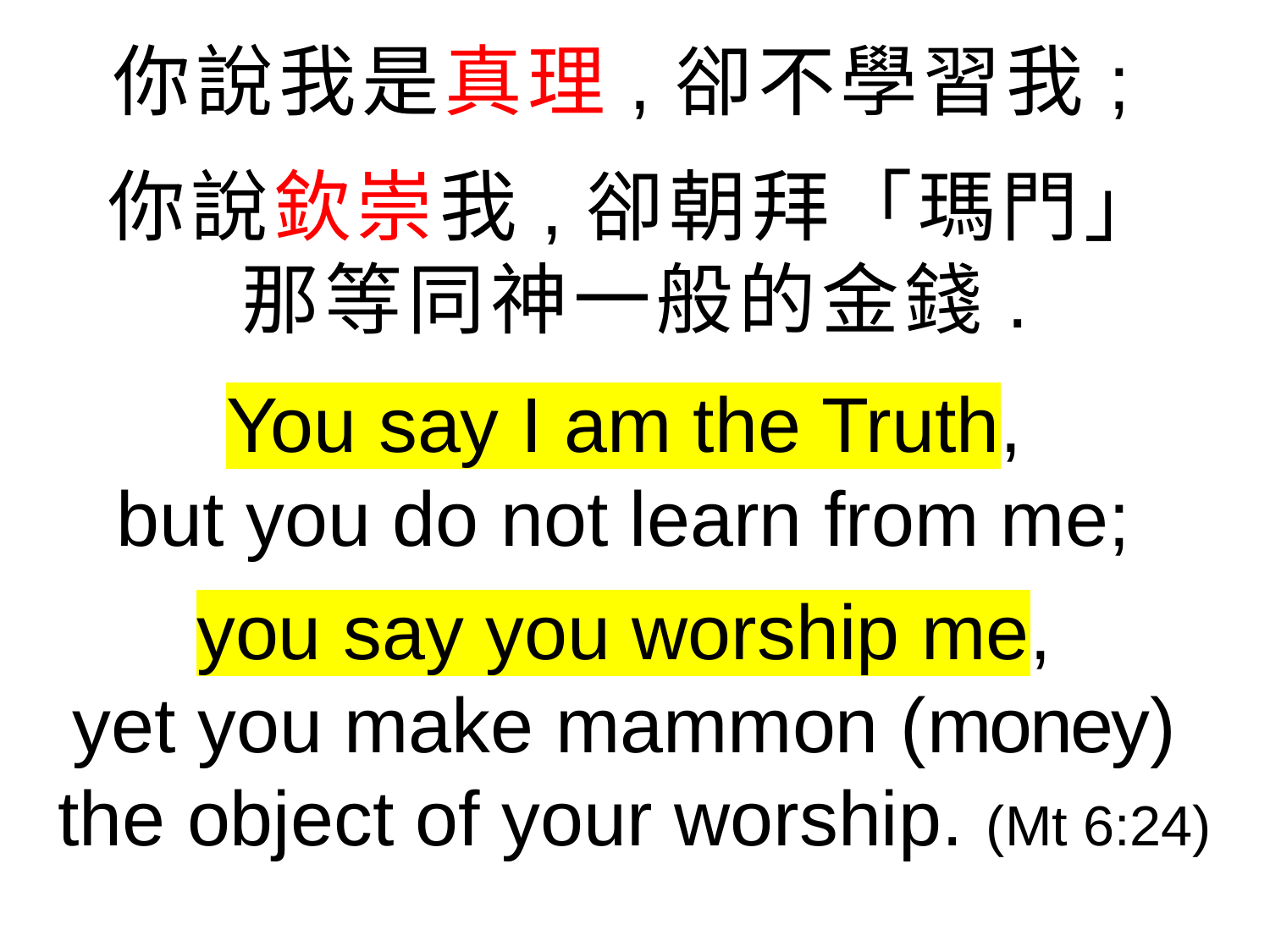

你說我是真理,卻不學習我;
你說欽崇我,卻朝拜「瑪門」
那等同神一般的金錢.
You say I am the Truth,
but you do not learn from me;
you say you worship me,
yet you make mammon (money)
the object of your worship. (Mt 6:24)